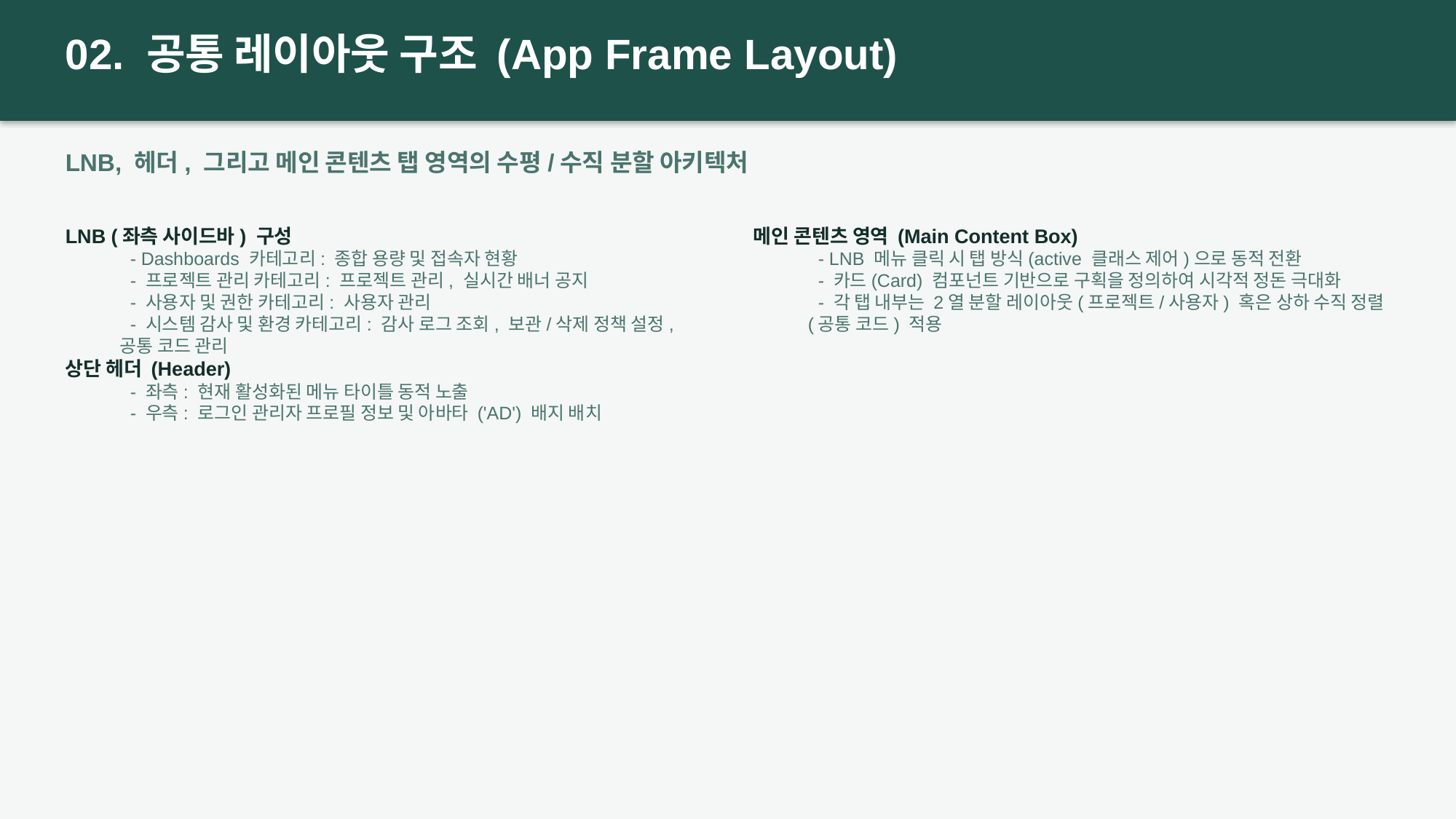

02. 공통 레이아웃 구조 (App Frame Layout)
LNB, 헤더, 그리고 메인 콘텐츠 탭 영역의 수평/수직 분할 아키텍처
LNB (좌측 사이드바) 구성
  - Dashboards 카테고리: 종합 용량 및 접속자 현황
  - 프로젝트 관리 카테고리: 프로젝트 관리, 실시간 배너 공지
  - 사용자 및 권한 카테고리: 사용자 관리
  - 시스템 감사 및 환경 카테고리: 감사 로그 조회, 보관/삭제 정책 설정, 공통 코드 관리
상단 헤더 (Header)
  - 좌측: 현재 활성화된 메뉴 타이틀 동적 노출
  - 우측: 로그인 관리자 프로필 정보 및 아바타 ('AD') 배지 배치
메인 콘텐츠 영역 (Main Content Box)
  - LNB 메뉴 클릭 시 탭 방식(active 클래스 제어)으로 동적 전환
  - 카드(Card) 컴포넌트 기반으로 구획을 정의하여 시각적 정돈 극대화
  - 각 탭 내부는 2열 분할 레이아웃(프로젝트/사용자) 혹은 상하 수직 정렬(공통 코드) 적용